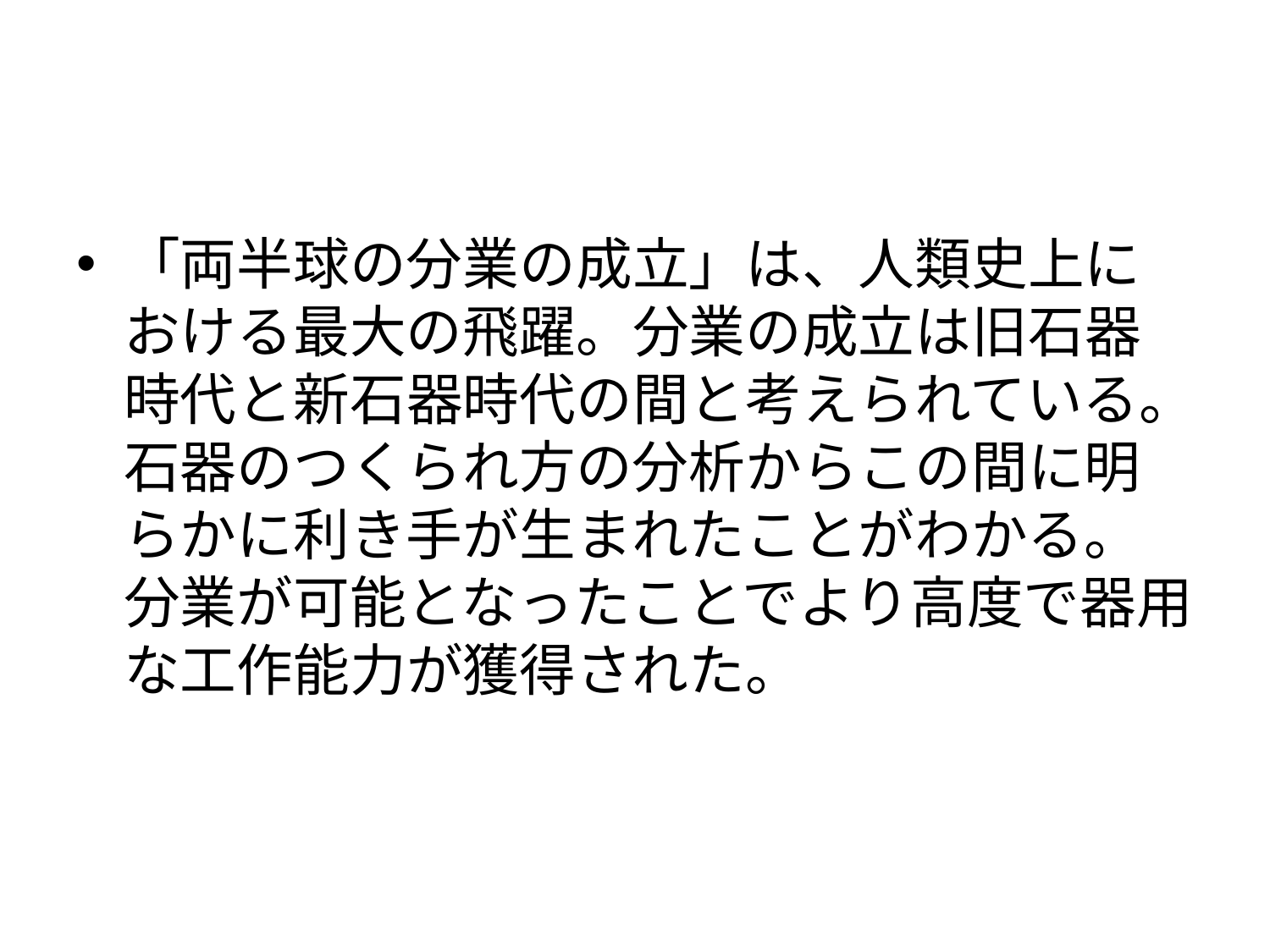

#
「両半球の分業の成立」は、人類史上における最大の飛躍。分業の成立は旧石器時代と新石器時代の間と考えられている。石器のつくられ方の分析からこの間に明らかに利き手が生まれたことがわかる。分業が可能となったことでより高度で器用な工作能力が獲得された。